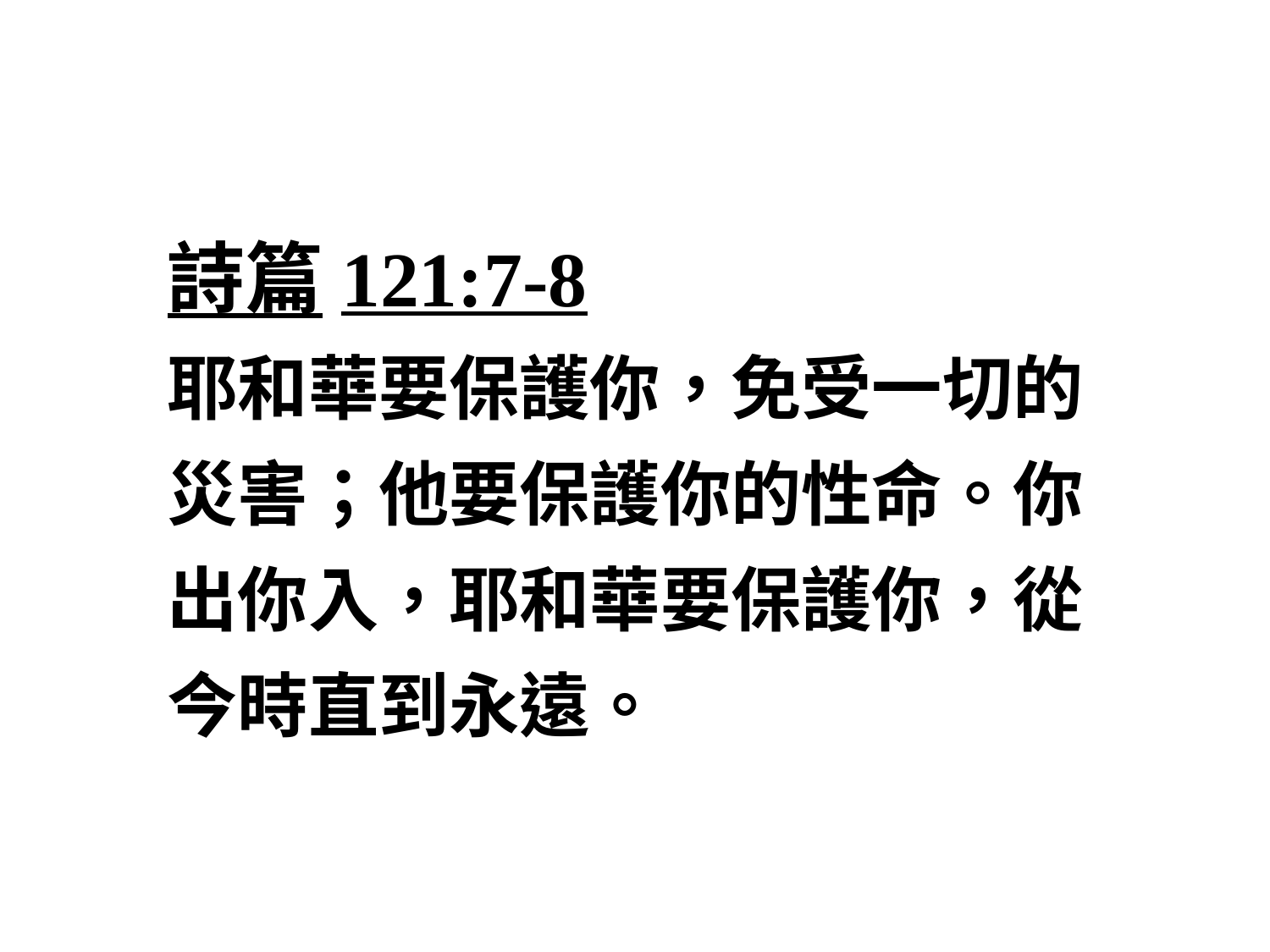

詩篇121:7-8
耶和華要保護你，免受一切的災害；他要保護你的性命。你出你入，耶和華要保護你，從今時直到永遠。